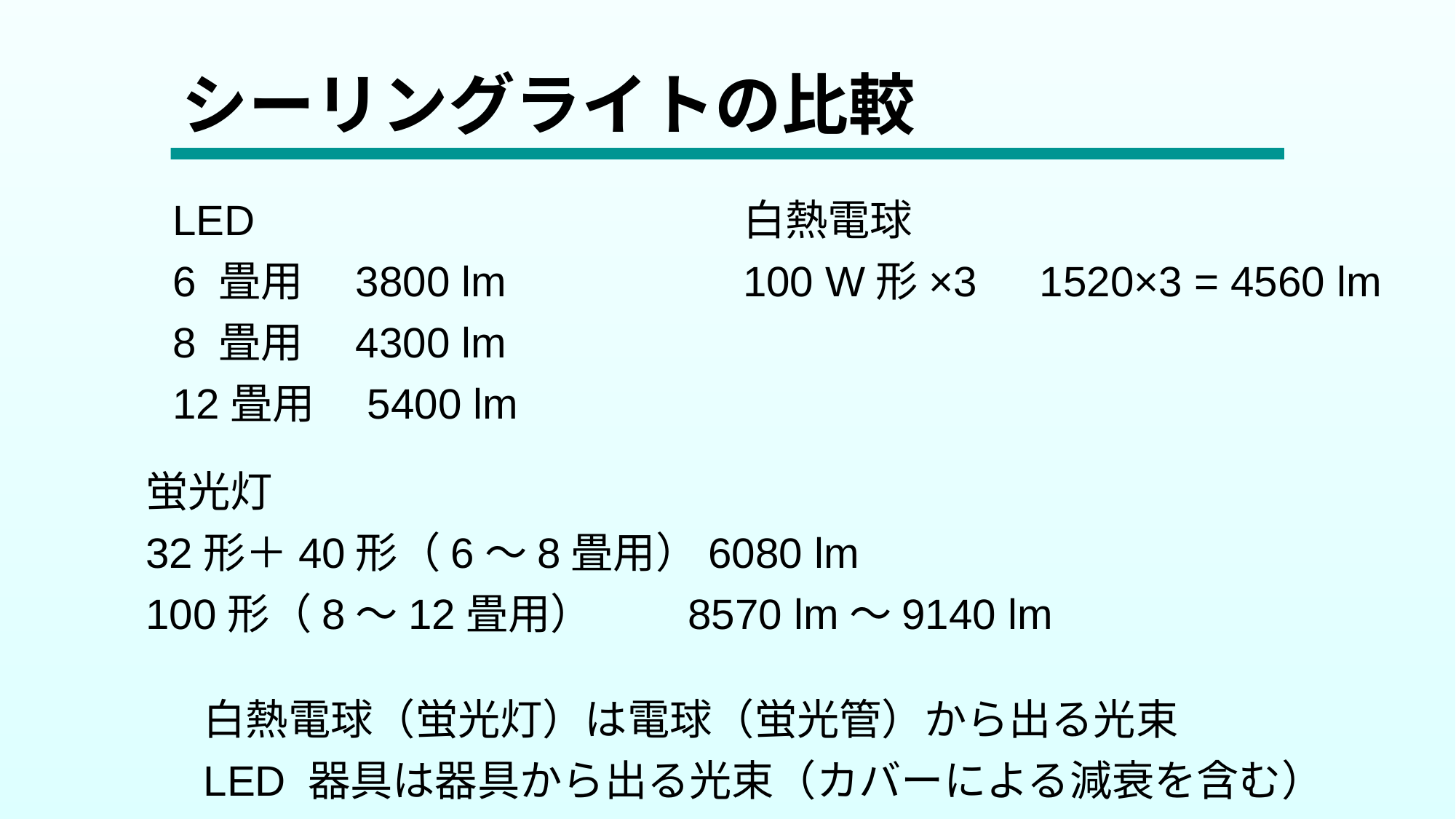

# シーリングライトの比較
LED
6 畳用　3800 lm
8 畳用　4300 lm
12畳用　5400 lm
白熱電球
100 W形×3　1520×3 = 4560 lm
蛍光灯
32形＋40形（6～8畳用）6080 lm
100形（8～12畳用）　　8570 lm～9140 lm
白熱電球（蛍光灯）は電球（蛍光管）から出る光束
LED 器具は器具から出る光束（カバーによる減衰を含む）